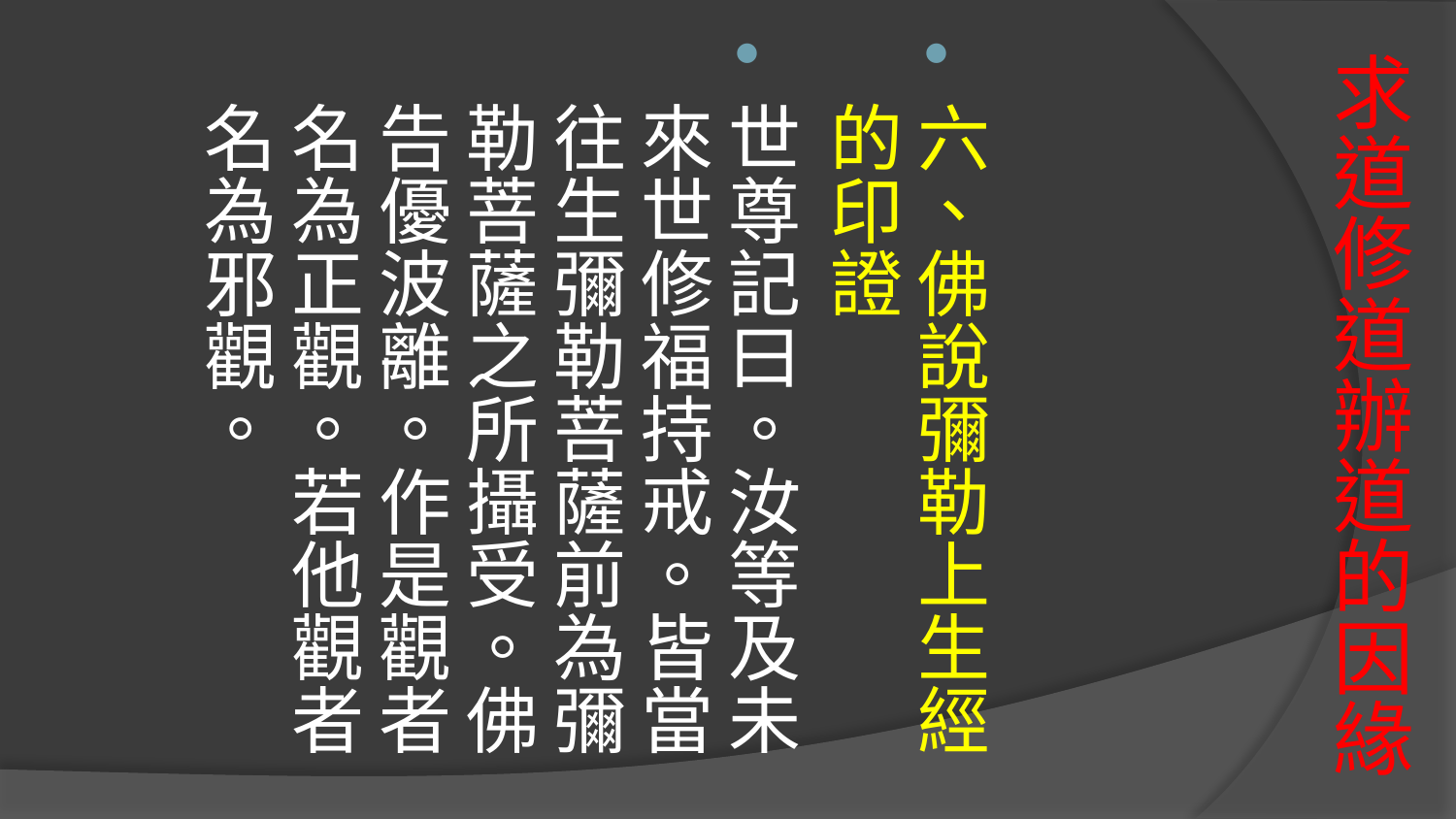

六、佛說彌勒上生經的印證
世尊記曰。汝等及未來世修福持戒。皆當往生彌勒菩薩前為彌勒菩薩之所攝受。佛告優波離。作是觀者名為正觀。若他觀者名為邪觀。

# 求道修道辦道的因緣